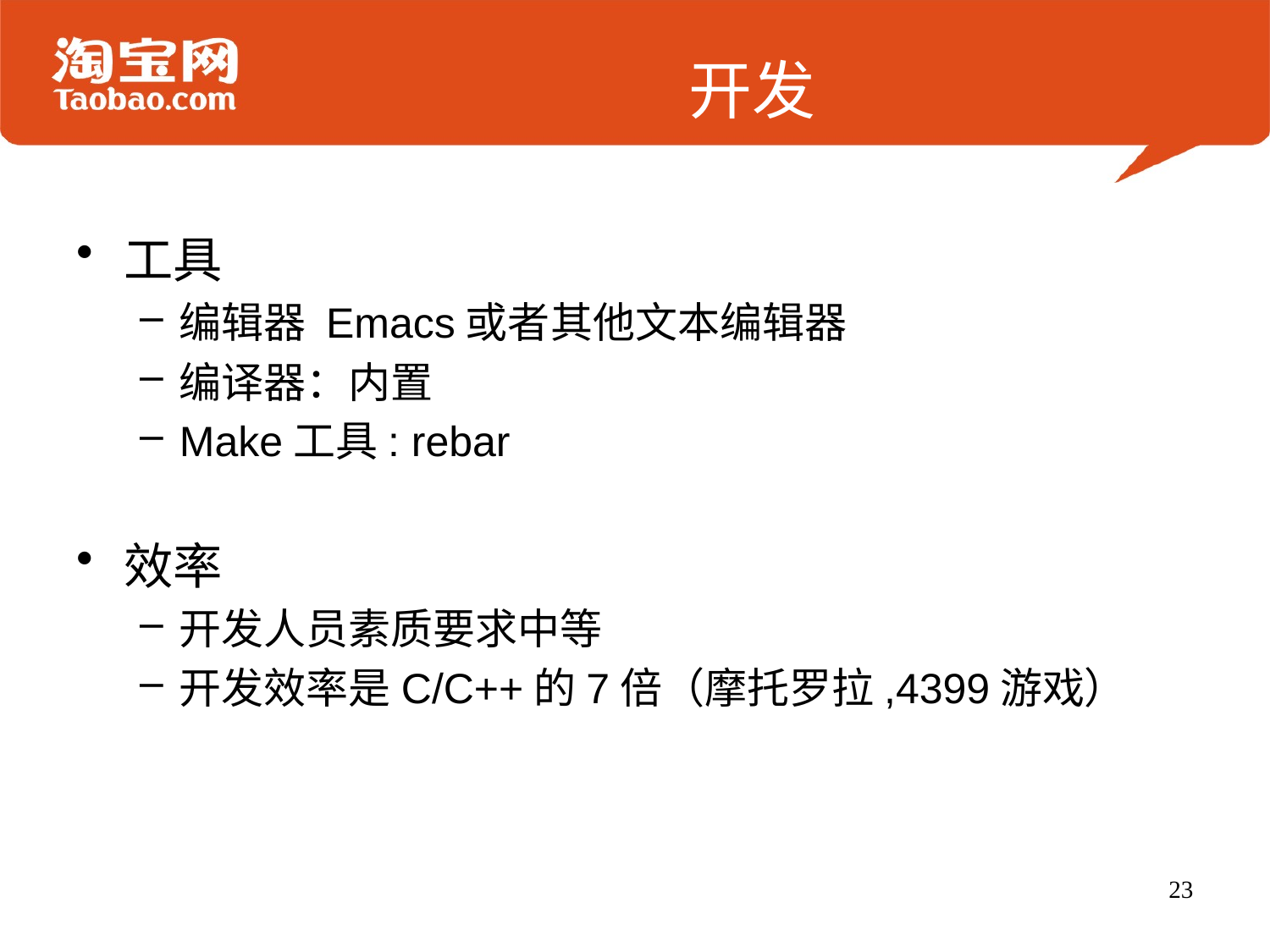

# 开发
工具
编辑器 Emacs或者其他文本编辑器
编译器：内置
Make工具: rebar

效率
开发人员素质要求中等
开发效率是C/C++的7倍（摩托罗拉,4399游戏）

23